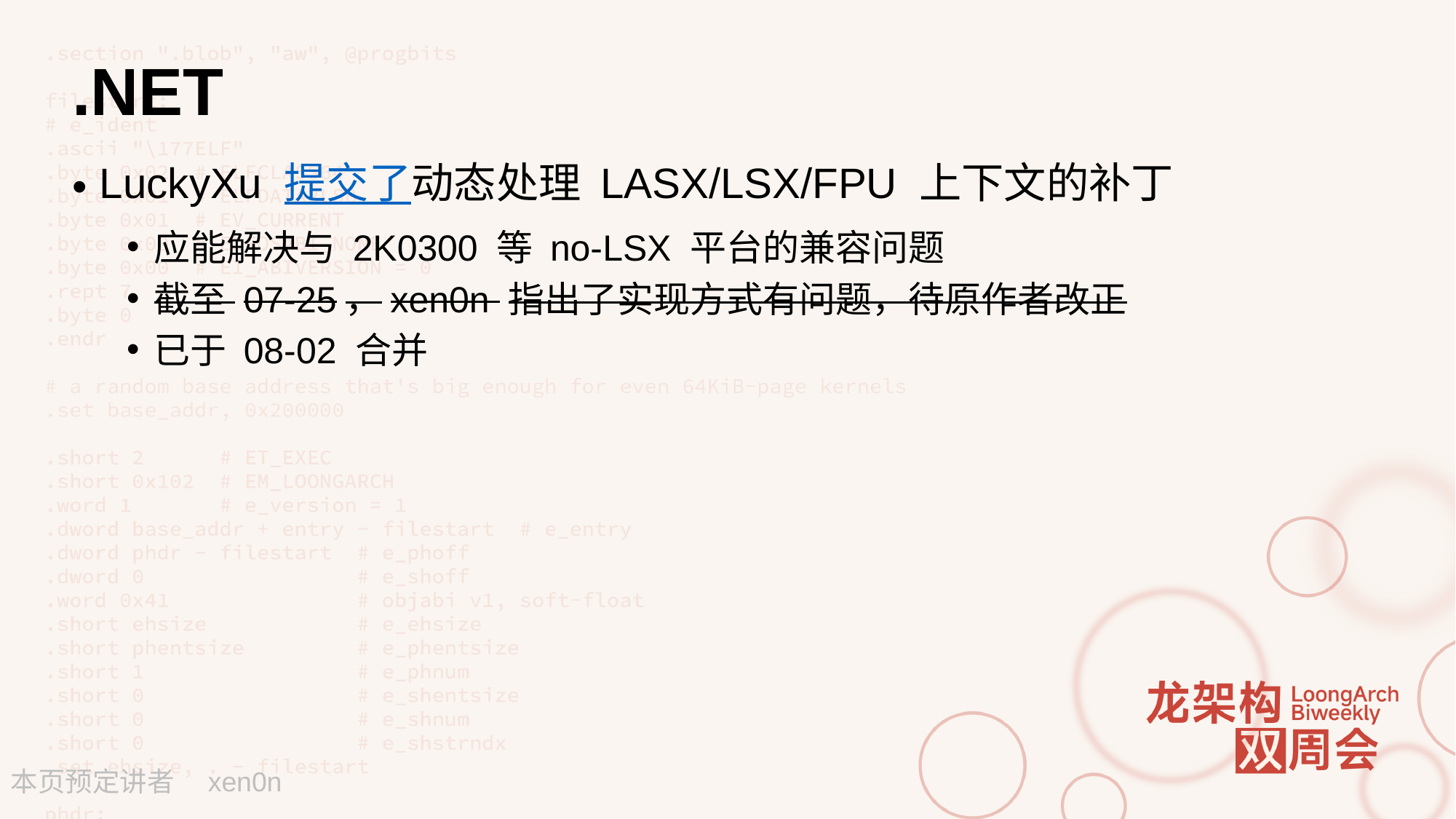

# .NET
LuckyXu 提交了动态处理 LASX/LSX/FPU 上下文的补丁
应能解决与 2K0300 等 no-LSX 平台的兼容问题
截至 07-25，xen0n 指出了实现方式有问题，待原作者改正
已于 08-02 合并
xen0n